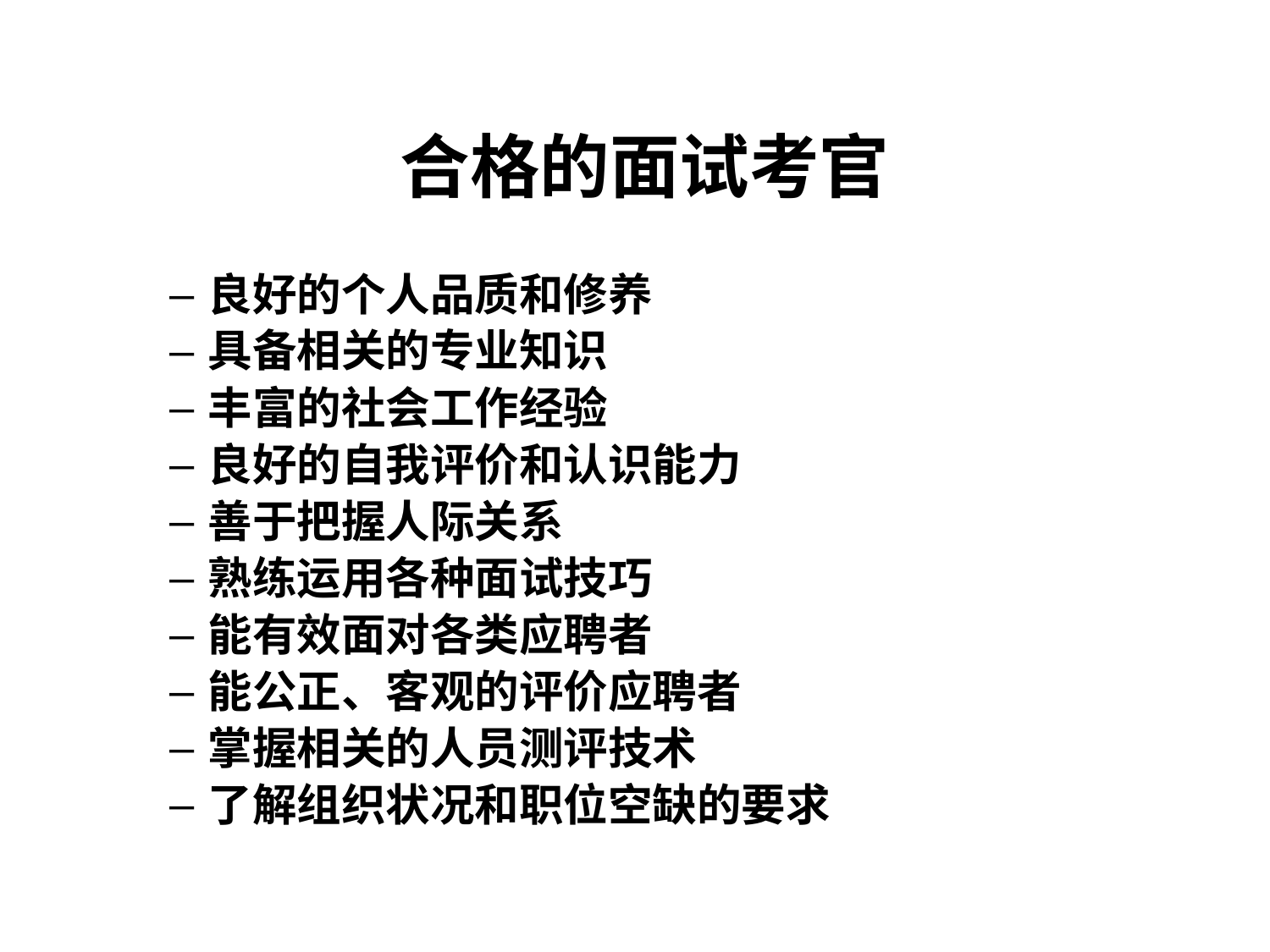

# 合格的面试考官
良好的个人品质和修养
具备相关的专业知识
丰富的社会工作经验
良好的自我评价和认识能力
善于把握人际关系
熟练运用各种面试技巧
能有效面对各类应聘者
能公正、客观的评价应聘者
掌握相关的人员测评技术
了解组织状况和职位空缺的要求